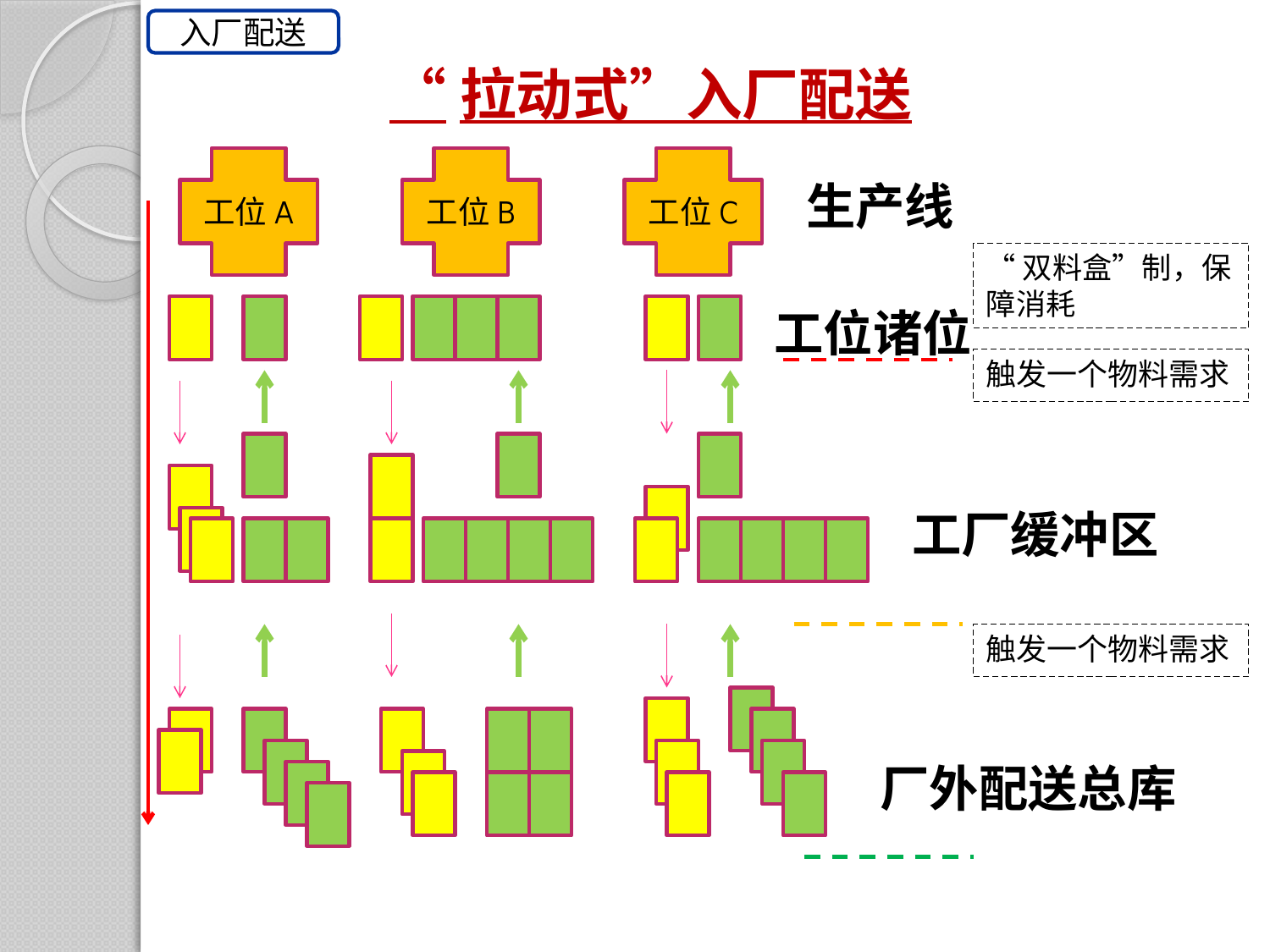

入厂配送
“拉动式”入厂配送
工位A
工位B
工位C
生产线
“双料盒”制，保障消耗

工位诸位
触发一个物料需求

工厂缓冲区

触发一个物料需求

厂外配送总库